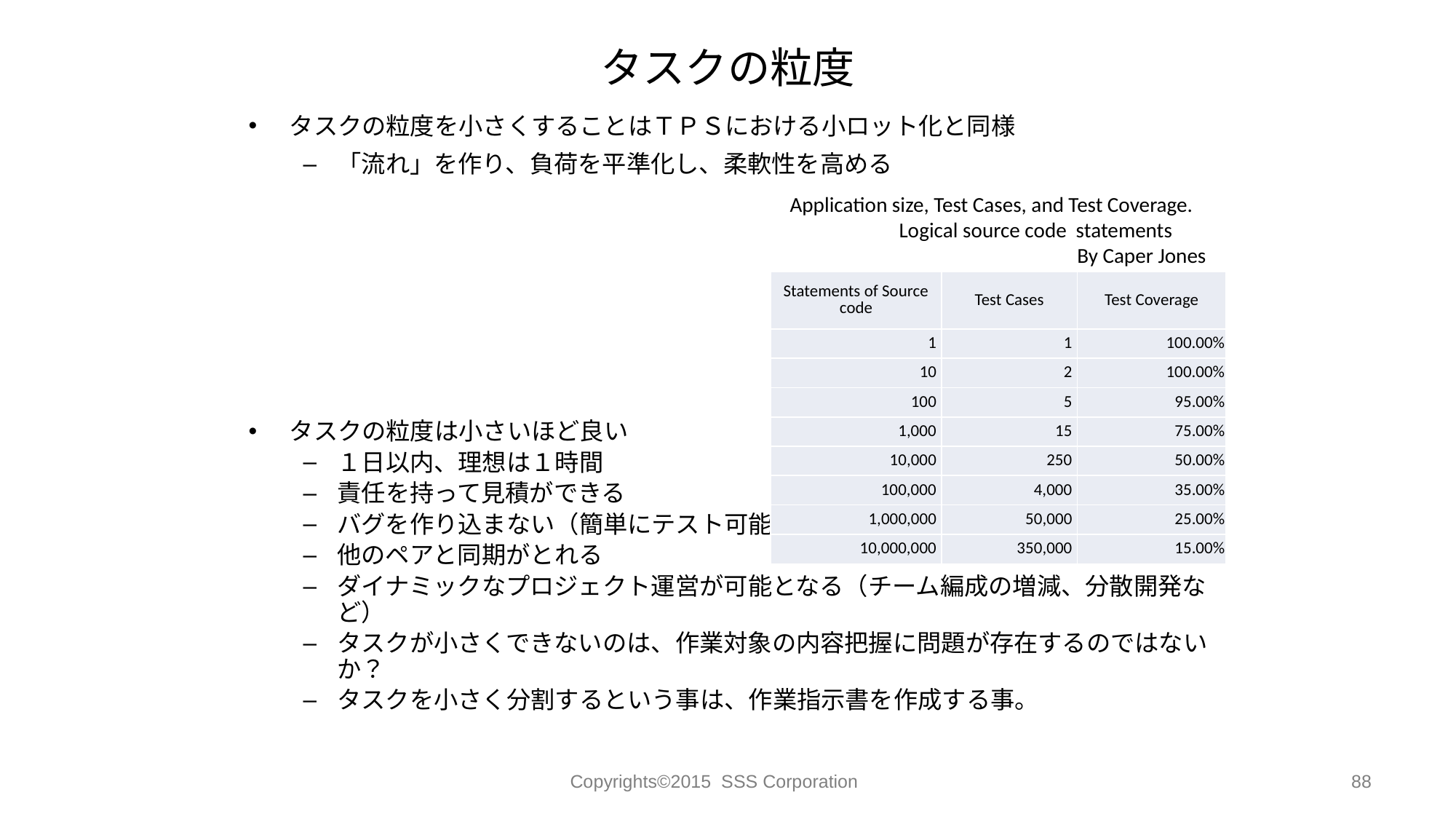

# タスクの粒度
タスクの粒度を小さくすることはＴＰＳにおける小ロット化と同様
「流れ」を作り、負荷を平準化し、柔軟性を高める

タスクの粒度は小さいほど良い
１日以内、理想は１時間
責任を持って見積ができる
バグを作り込まない（簡単にテスト可能）
他のペアと同期がとれる
ダイナミックなプロジェクト運営が可能となる（チーム編成の増減、分散開発など）
タスクが小さくできないのは、作業対象の内容把握に問題が存在するのではないか？
タスクを小さく分割するという事は、作業指示書を作成する事。
Application size, Test Cases, and Test Coverage.
	Logical source code  statements
By Caper Jones
| Statements of Source code | Test Cases | Test Coverage |
| --- | --- | --- |
| 1 | 1 | 100.00% |
| 10 | 2 | 100.00% |
| 100 | 5 | 95.00% |
| 1,000 | 15 | 75.00% |
| 10,000 | 250 | 50.00% |
| 100,000 | 4,000 | 35.00% |
| 1,000,000 | 50,000 | 25.00% |
| 10,000,000 | 350,000 | 15.00% |
Copyrights©2015  SSS Corporation
88